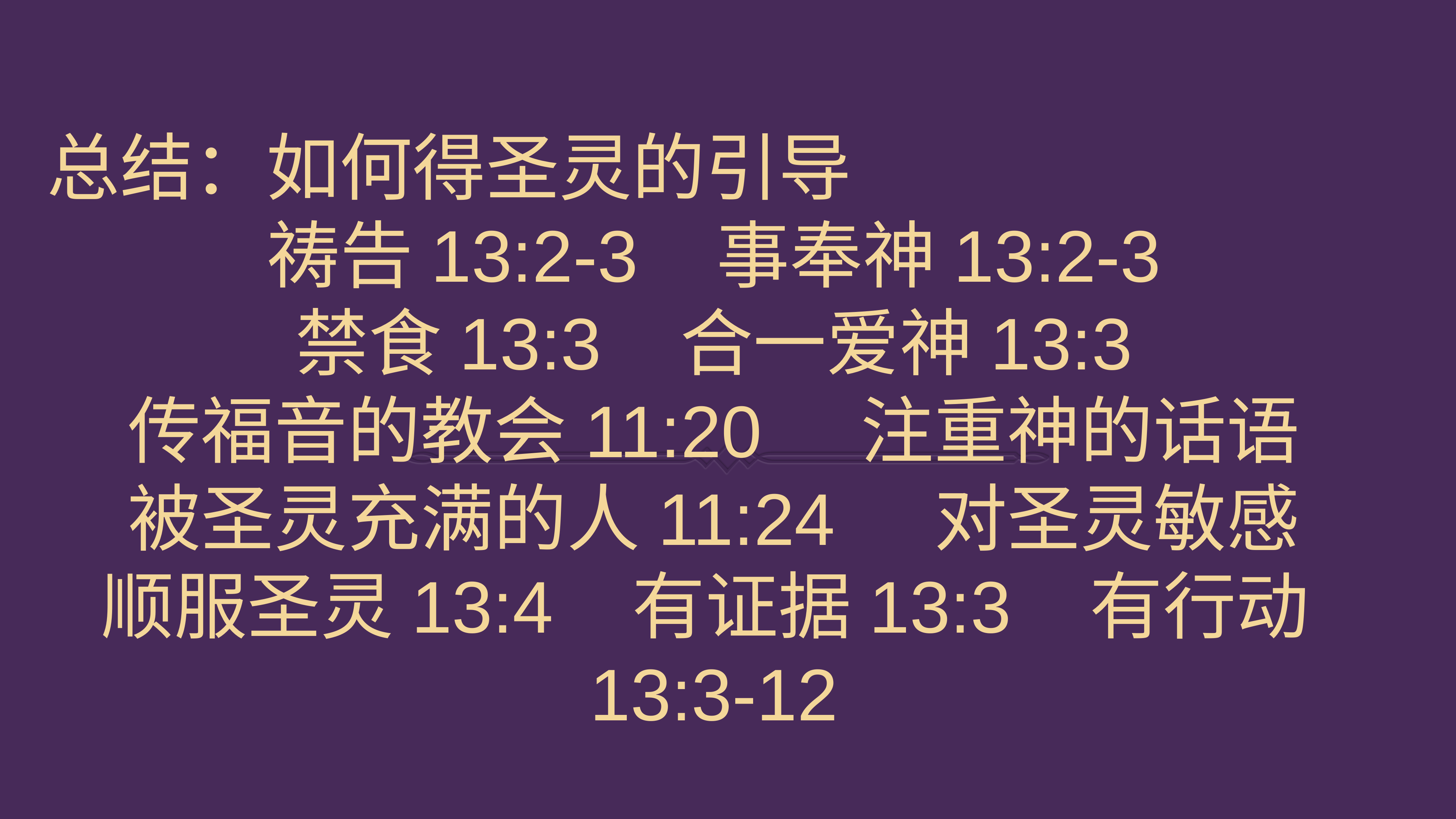

# 总结：如何得圣灵的引导
祷告13:2-3   事奉神13:2-3
禁食13:3   合一爱神13:3
传福音的教会11:20    注重神的话语
被圣灵充满的人11:24    对圣灵敏感
顺服圣灵13:4   有证据13:3   有行动13:3-12